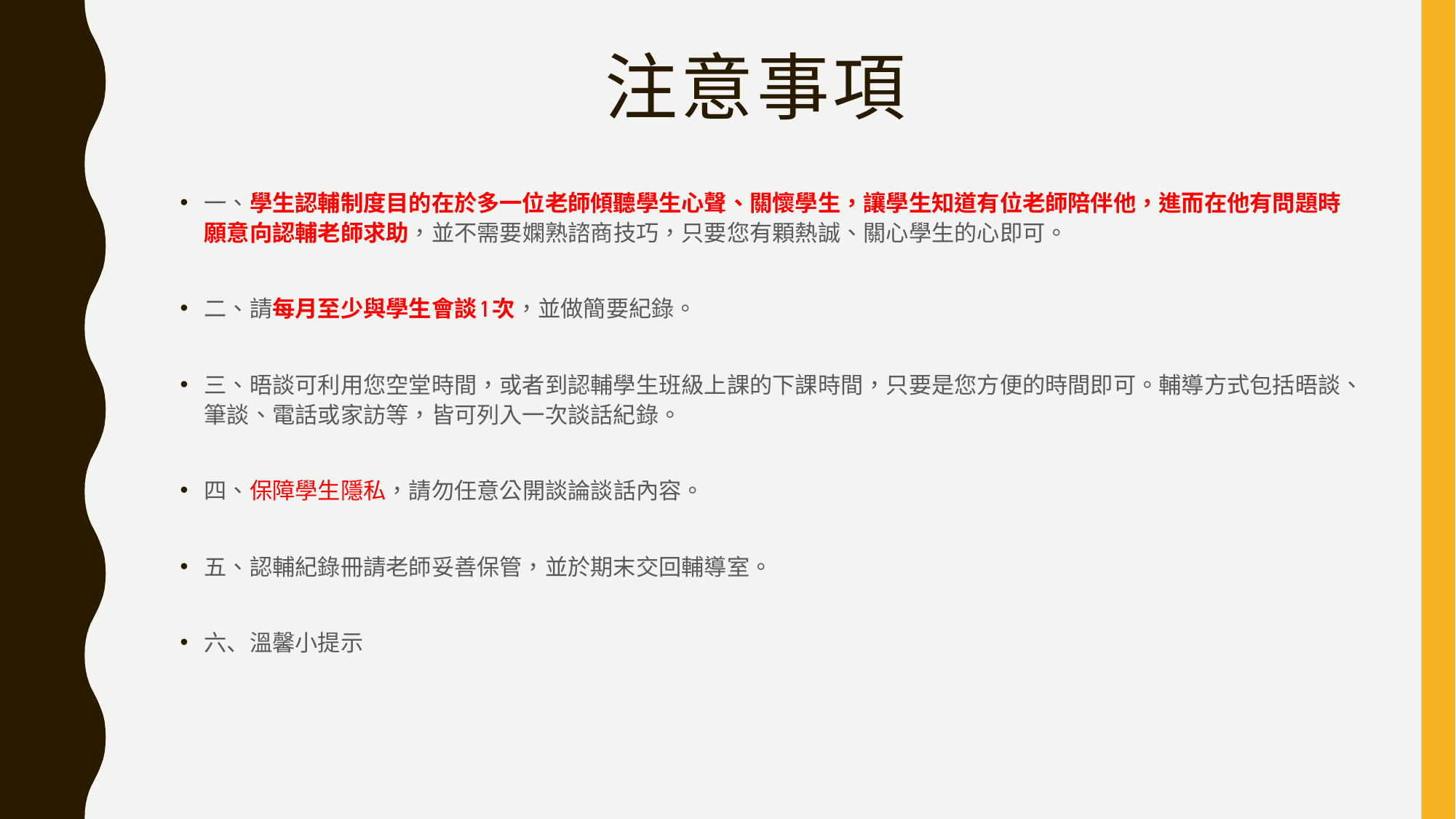

# 注意事項
一、學生認輔制度目的在於多一位老師傾聽學生心聲、關懷學生，讓學生知道有位老師陪伴他，進而在他有問題時願意向認輔老師求助，並不需要嫻熟諮商技巧，只要您有顆熱誠、關心學生的心即可。

二、請每月至少與學生會談1次，並做簡要紀錄。

三、晤談可利用您空堂時間，或者到認輔學生班級上課的下課時間，只要是您方便的時間即可。輔導方式包括晤談、筆談、電話或家訪等，皆可列入一次談話紀錄。

四、保障學生隱私，請勿任意公開談論談話內容。

五、認輔紀錄冊請老師妥善保管，並於期末交回輔導室。

六、溫馨小提示